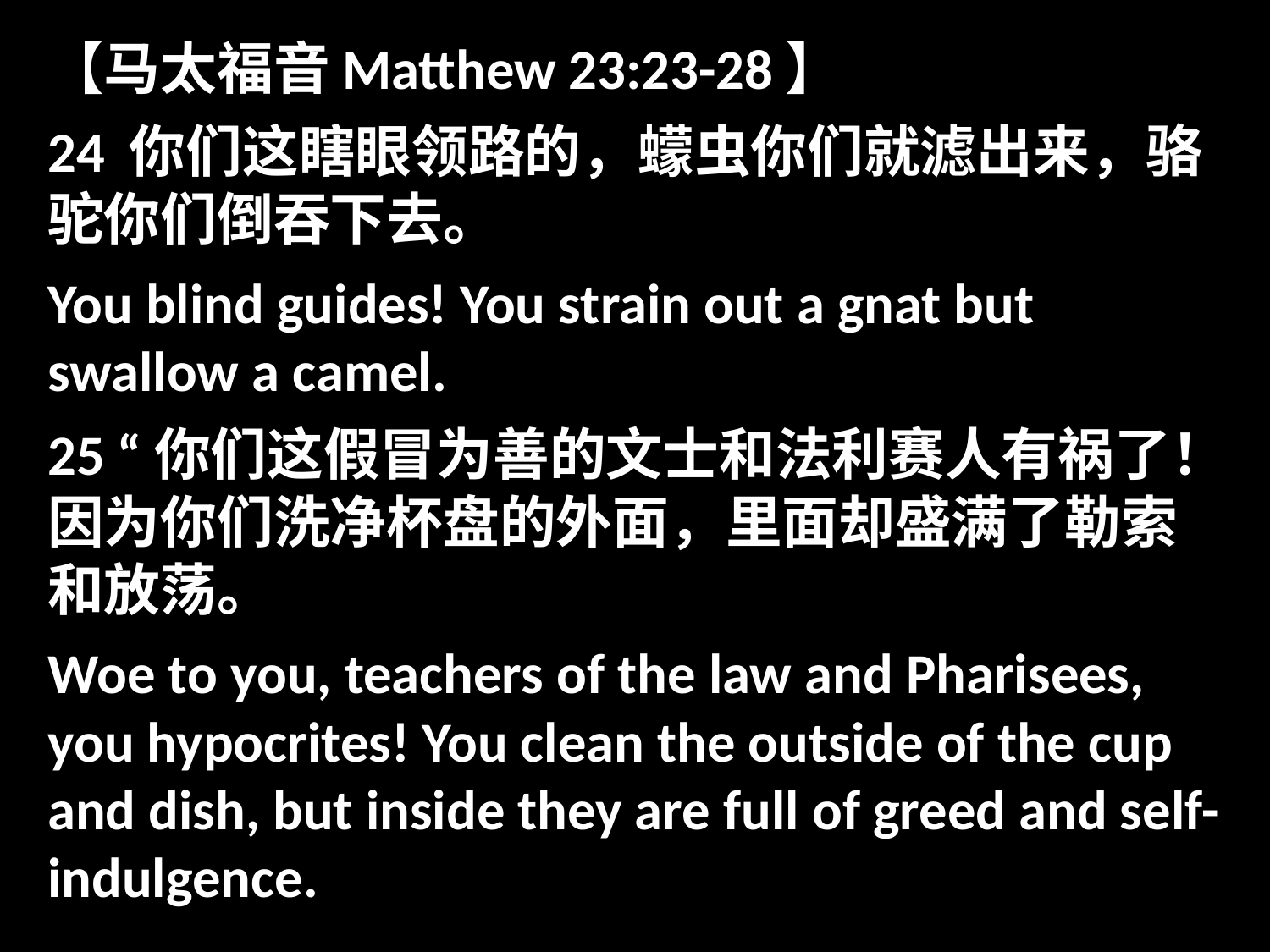

【马太福音Matthew 23:23-28】
24 你们这瞎眼领路的，蠓虫你们就滤出来，骆驼你们倒吞下去。
You blind guides! You strain out a gnat but swallow a camel.
25 “你们这假冒为善的文士和法利赛人有祸了！因为你们洗净杯盘的外面，里面却盛满了勒索和放荡。
Woe to you, teachers of the law and Pharisees, you hypocrites! You clean the outside of the cup and dish, but inside they are full of greed and self-indulgence.